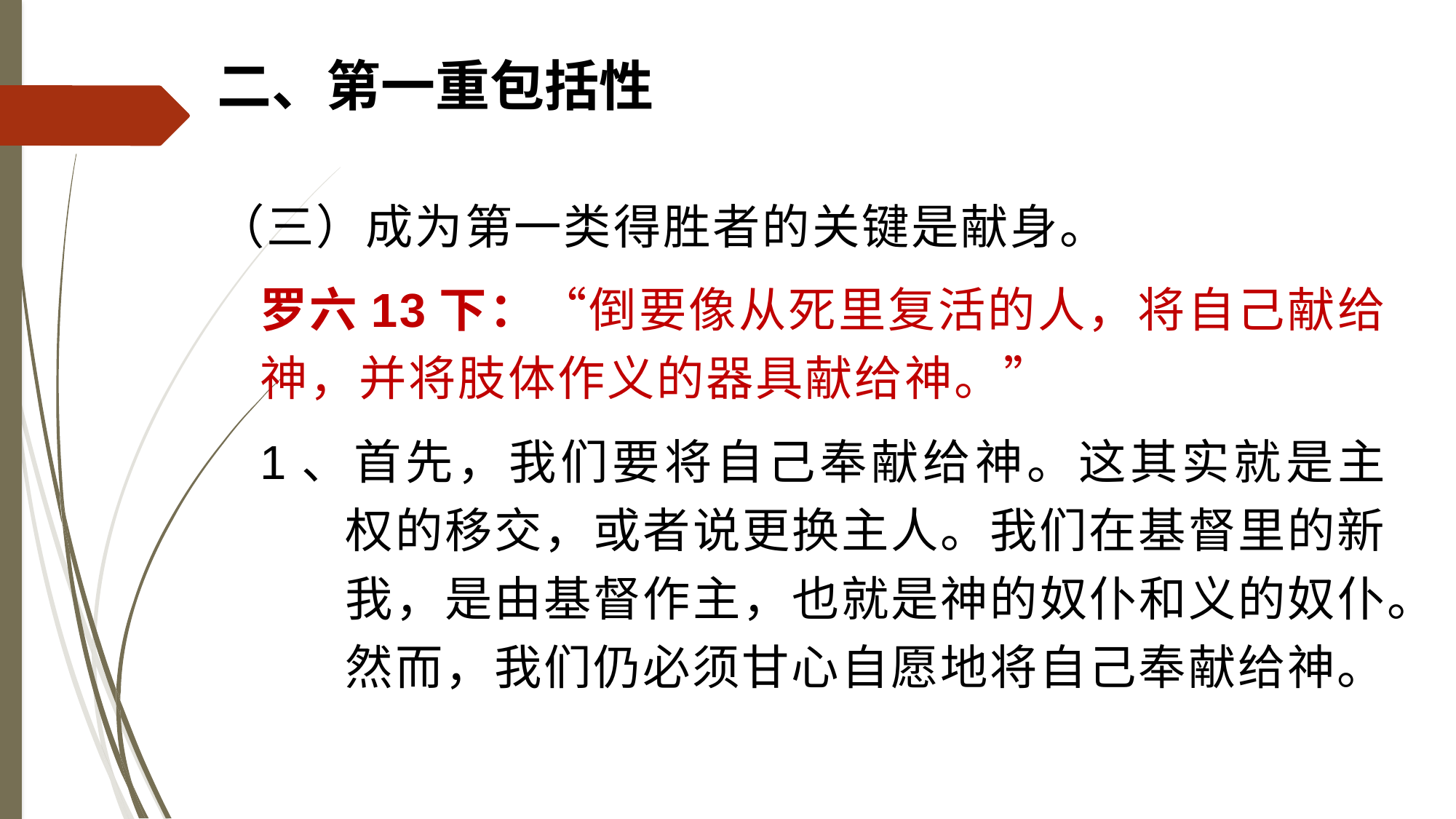

# 二、第一重包括性
（三）成为第一类得胜者的关键是献身。
罗六13下：“倒要像从死里复活的人，将自己献给神，并将肢体作义的器具献给神。”
1、首先，我们要将自己奉献给神。这其实就是主权的移交，或者说更换主人。我们在基督里的新我，是由基督作主，也就是神的奴仆和义的奴仆。然而，我们仍必须甘心自愿地将自己奉献给神。